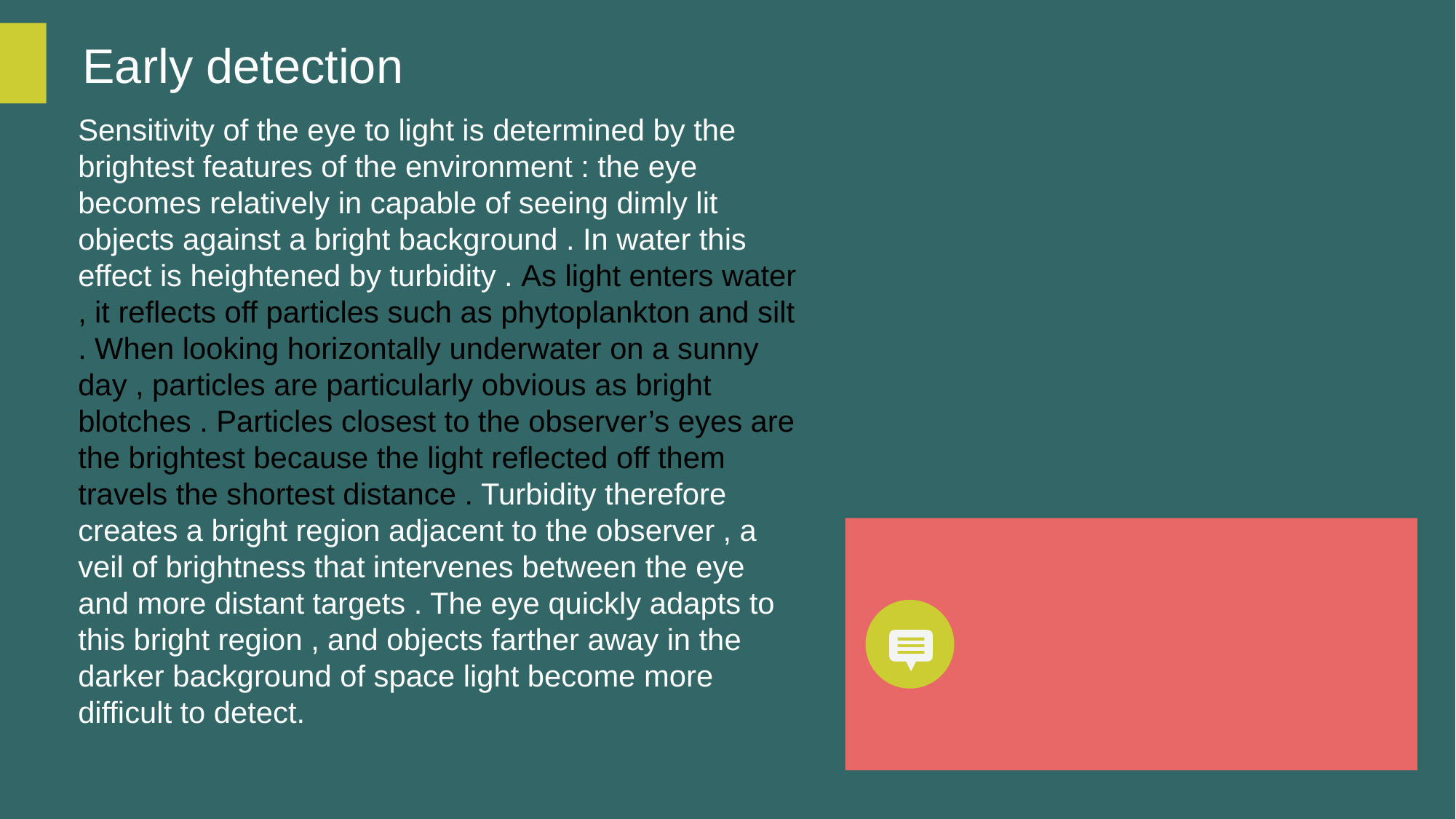

Early detection
Sensitivity of the eye to light is determined by the brightest features of the environment : the eye becomes relatively in capable of seeing dimly lit objects against a bright background . In water this effect is heightened by turbidity . As light enters water , it reflects off particles such as phytoplankton and silt . When looking horizontally underwater on a sunny day , particles are particularly obvious as bright blotches . Particles closest to the observer’s eyes are the brightest because the light reflected off them travels the shortest distance . Turbidity therefore creates a bright region adjacent to the observer , a veil of brightness that intervenes between the eye and more distant targets . The eye quickly adapts to this bright region , and objects farther away in the darker background of space light become more difficult to detect.
PPT模板下载：www.1ppt.com/moban/     行业PPT模板：www.1ppt.com/hangye/
节日PPT模板：www.1ppt.com/jieri/           PPT素材下载：www.1ppt.com/sucai/
PPT背景图片：www.1ppt.com/beijing/      PPT图表下载：www.1ppt.com/tubiao/
优秀PPT下载：www.1ppt.com/xiazai/        PPT教程： www.1ppt.com/powerpoint/
Word教程： www.1ppt.com/word/              Excel教程：www.1ppt.com/excel/
资料下载：www.1ppt.com/ziliao/                PPT课件下载：www.1ppt.com/kejian/
范文下载：www.1ppt.com/fanwen/             试卷下载：www.1ppt.com/shiti/
教案下载：www.1ppt.com/jiaoan/
字体下载：www.1ppt.com/ziti/